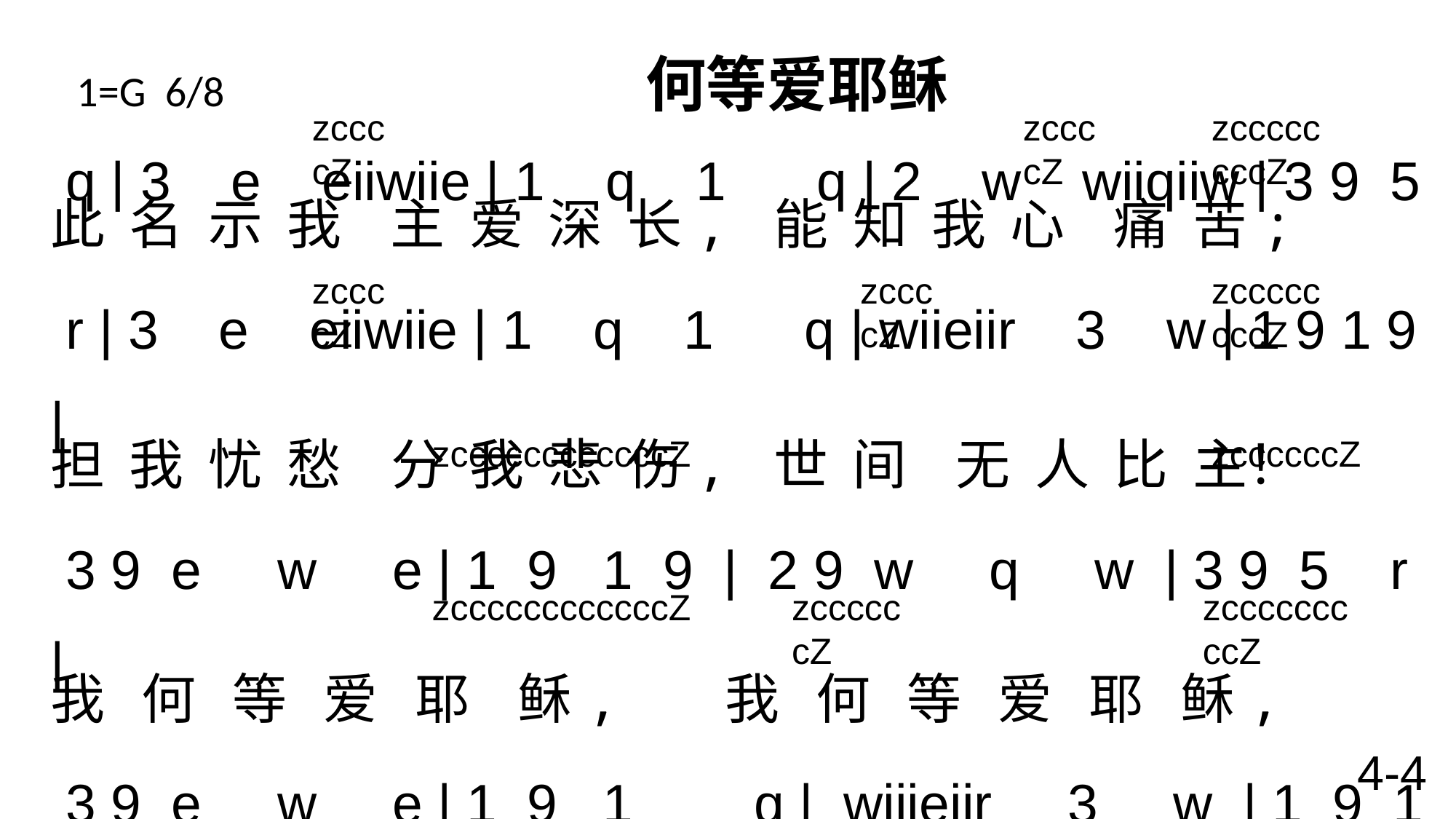

# 1=G  6/8                               何等爱耶稣
zccccccccZ
zccccZ
zccccZ
 q | 3    e    eiiwiie | 1    q    1      q | 2    w    wiiqiiw | 3 9  5
此  名  示  我    主  爱  深  长, 能  知  我  心    痛  苦;
 r | 3    e    eiiwiie | 1    q    1      q | wiieiir    3    w | 1 9 1 9 |
担  我  忧  愁    分  我  悲  伤, 世  间    无  人  比  主！
 3 9  e     w     e | 1  9   1  9  |  2 9  w     q     w  | 3 9  5    r  |
我   何   等   爱   耶    稣,     我   何   等   爱   耶   稣,
 3 9  e     w     e | 1  9   1        q |  wiiieiir     3     w  | 1  9  1  \
我   何   等   爱   耶    稣,  因    耶    稣   先   爱   我。
zccccccccZ
zccccZ
zccccZ
zccccccccccccZ
zccccccZ
zccccccccccccZ
zccccccZ
zcccccccccZ
4-4